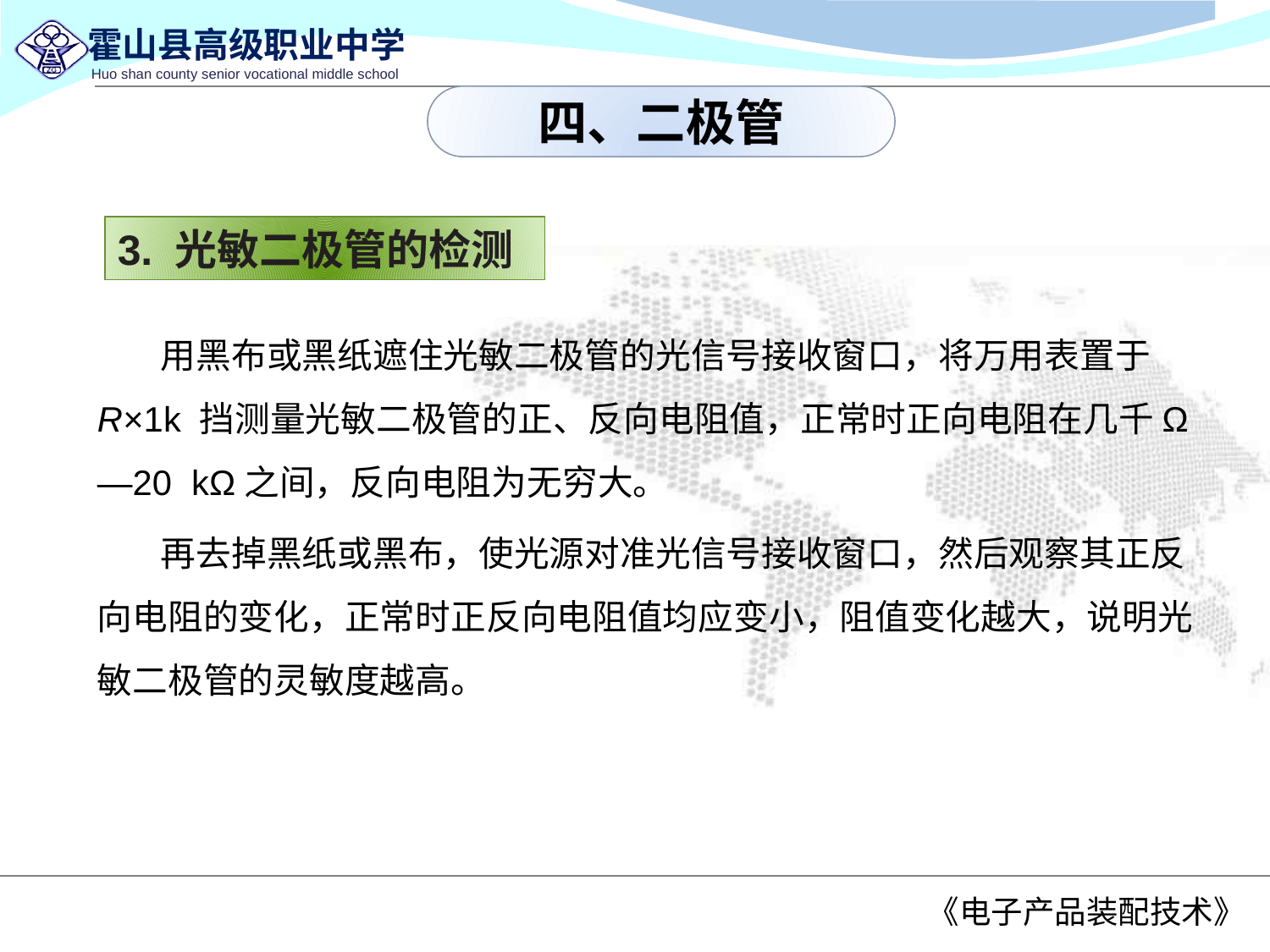

四、二极管
3. 光敏二极管的检测
       用黑布或黑纸遮住光敏二极管的光信号接收窗口，将万用表置于 R×1k 挡测量光敏二极管的正、反向电阻值，正常时正向电阻在几千Ω—20  kΩ之间，反向电阻为无穷大。
       再去掉黑纸或黑布，使光源对准光信号接收窗口，然后观察其正反向电阻的变化，正常时正反向电阻值均应变小，阻值变化越大，说明光敏二极管的灵敏度越高。